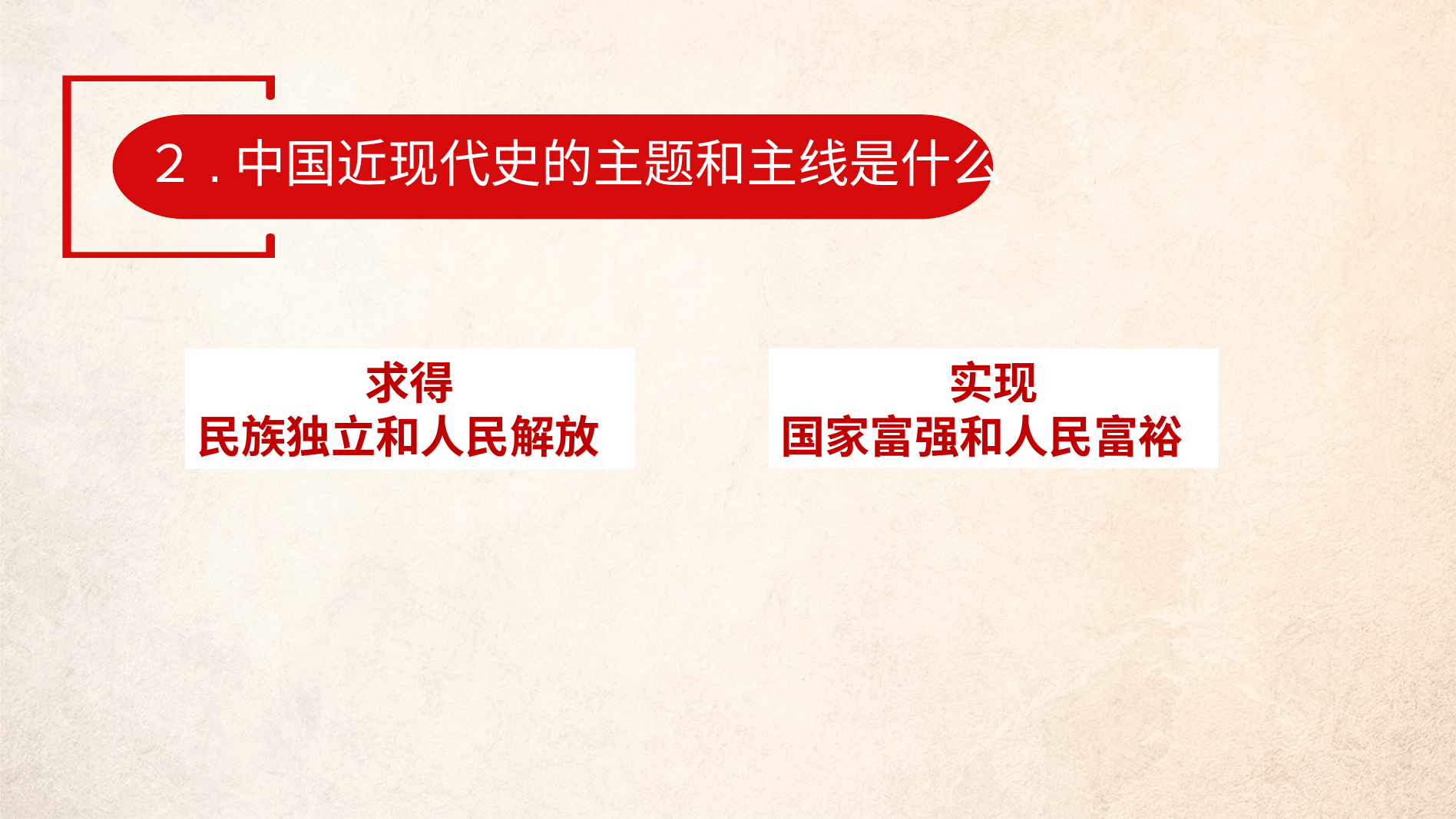

２.中国近现代史的主题和主线是什么
实现
国家富强和人民富裕
求得
民族独立和人民解放